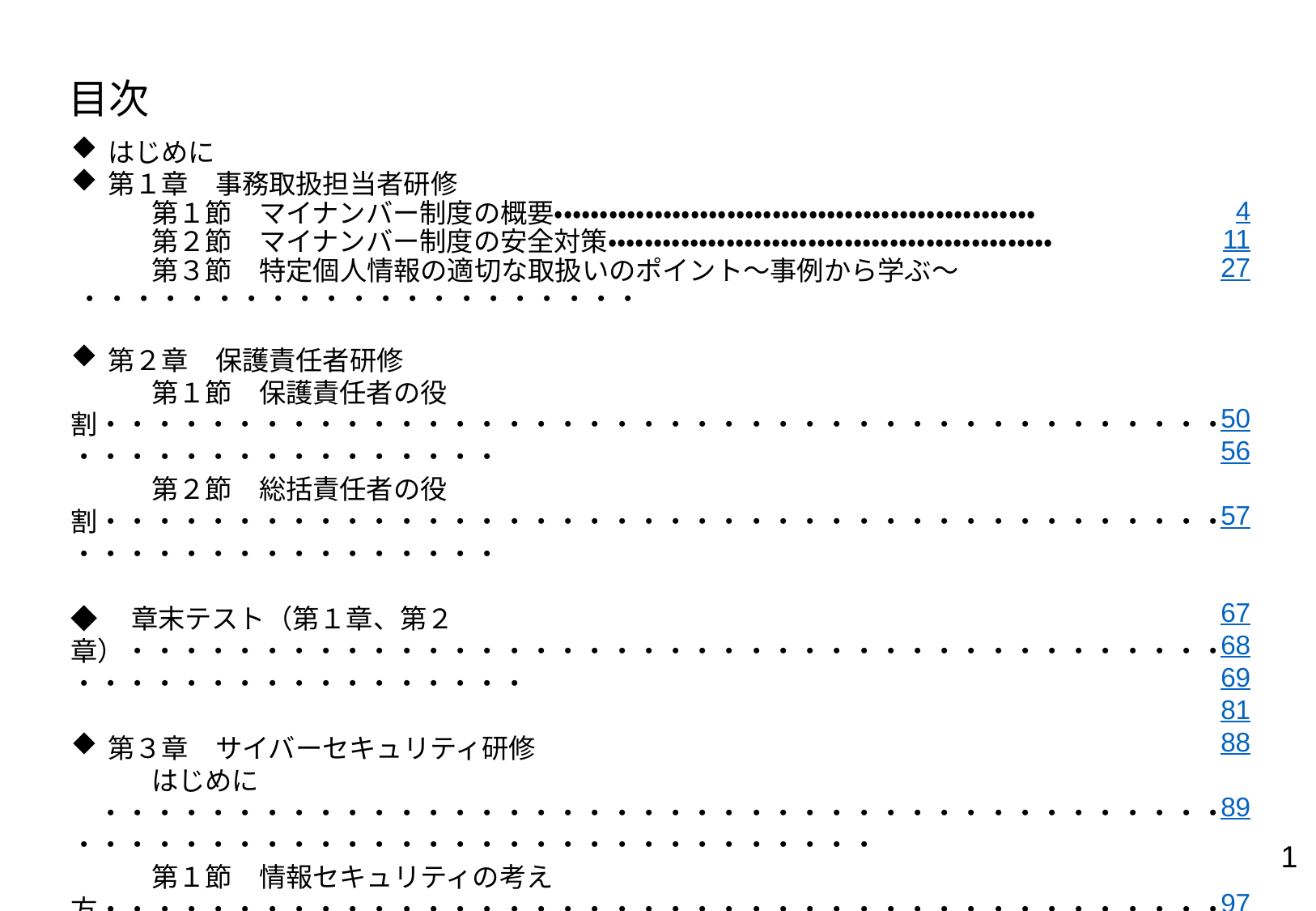

# 目次
はじめに
第１章　事務取扱担当者研修
　　　第１節　マイナンバー制度の概要・・・・・・・・・・・・・・・・・・・・・・・・・・・・・・・・・・・・・・・・・・・・・・・・・・・・・
　　　第２節　マイナンバー制度の安全対策・・・・・・・・・・・・・・・・・・・・・・・・・・・・・・・・・・・・・・・・・・・・・・・・・
　　　第３節　特定個人情報の適切な取扱いのポイント～事例から学ぶ～ ・・・・・・・・・・・・・・・・・・・・・

第２章　保護責任者研修
　　　第１節　保護責任者の役割・・・・・・・・・・・・・・・・・・・・・・・・・・・・・・・・・・・・・・・・・・・・・・・・・・・・・・・・・・
　　　第２節　総括責任者の役割・・・・・・・・・・・・・・・・・・・・・・・・・・・・・・・・・・・・・・・・・・・・・・・・・・・・・・・・・・

◆　章末テスト（第１章、第２章）・・・・・・・・・・・・・・・・・・・・・・・・・・・・・・・・・・・・・・・・・・・・・・・・・・・・・・・・・・

第３章　サイバーセキュリティ研修
　　　はじめに　・・・・・・・・・・・・・・・・・・・・・・・・・・・・・・・・・・・・・・・・・・・・・・・・・・・・・・・・・・・・・・・・・・・・・・・・
　　　第１節　情報セキュリティの考え方・・・・・・・・・・・・・・・・・・・・・・・・・・・・・・・・・・・・・・・・・・・・・・・・・・・・
　　　第２節　組織における主な脅威 ・・・・・・・・・・・・・・・・・・・・・・・・・・・・・・・・・・・・・・・・・・・・・・・・・・・・・・
　　　第３節　脅威への対策 ・・・・・・・・・・・・・・・・・・・・・・・・・・・・・・・・・・・・・・・・・・・・・・・・・・・・・・・・・・・・・
　　　最後に ・・・・・・・・・・・・・・・・・・・・・・・・・・・・・・・・・・・・・・・・・・・・・・・・・・・・・・・・・・・・・・・・・・・・・・・・・・

◆　章末テスト（第３章） ・・・・・・・・・・・・・・・・・・・・・・・・・・・・・・・・・・・・・・・・・・・・・・・・・・・・・・・・・・・・・・・・

 まとめテスト・・・・・・・・・・・・・・・・・・・・・・・・・・・・・・・・・・・・・・・・・・・・・・・・・・・・・・・・・・・・・・・・・・・・・・
4
11
27

50
56

57

67
68
69
81
88

89

97
1